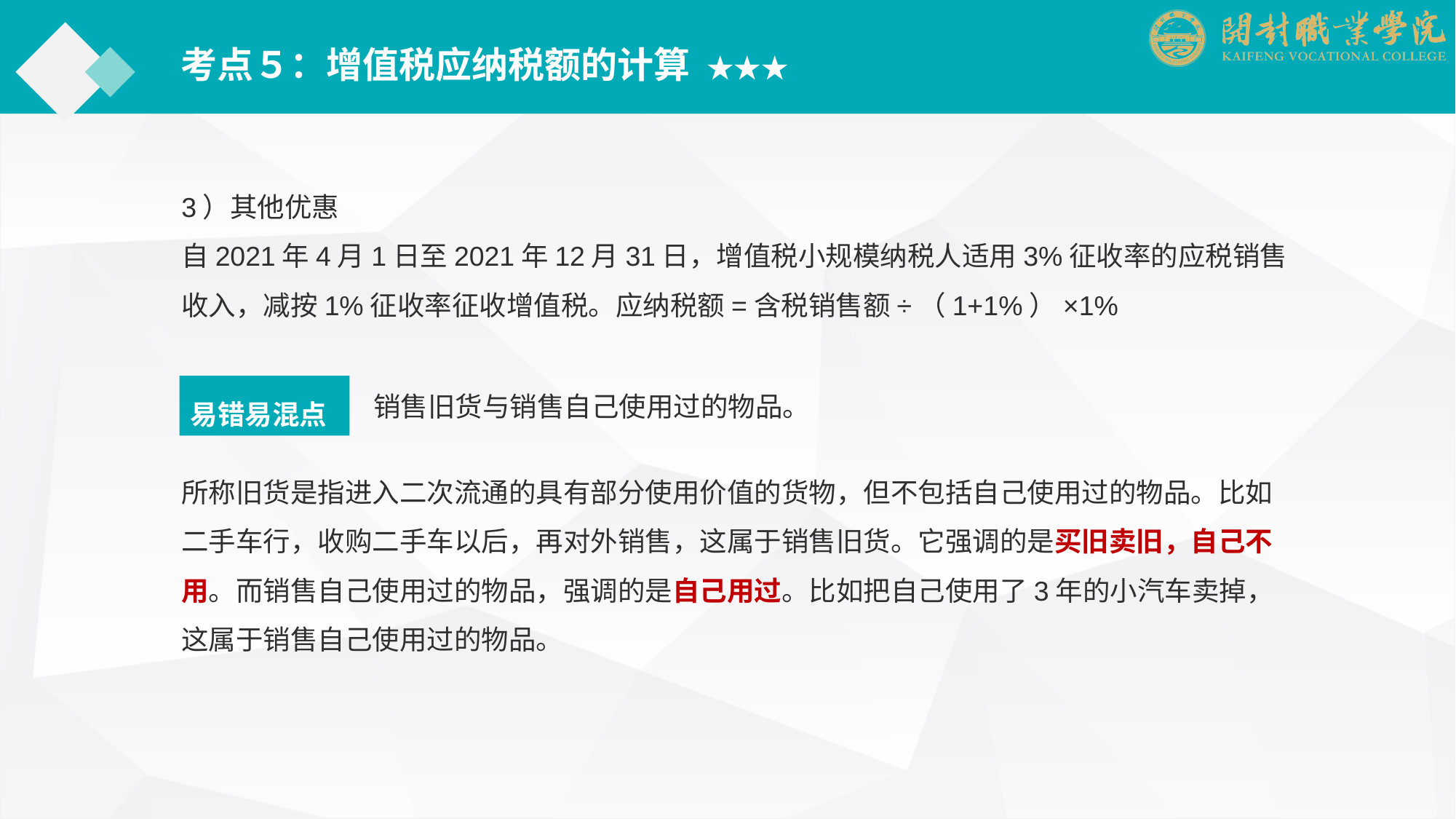

考点５：增值税应纳税额的计算  ★★★
3）其他优惠
自2021年4月1日至2021年12月31日，增值税小规模纳税人适用3%征收率的应税销售收入，减按1%征收率征收增值税。应纳税额=含税销售额÷（1+1%）×1%
易错易混点
销售旧货与销售自己使用过的物品。
所称旧货是指进入二次流通的具有部分使用价值的货物，但不包括自己使用过的物品。比如二手车行，收购二手车以后，再对外销售，这属于销售旧货。它强调的是买旧卖旧，自己不用。而销售自己使用过的物品，强调的是自己用过。比如把自己使用了3年的小汽车卖掉，这属于销售自己使用过的物品。